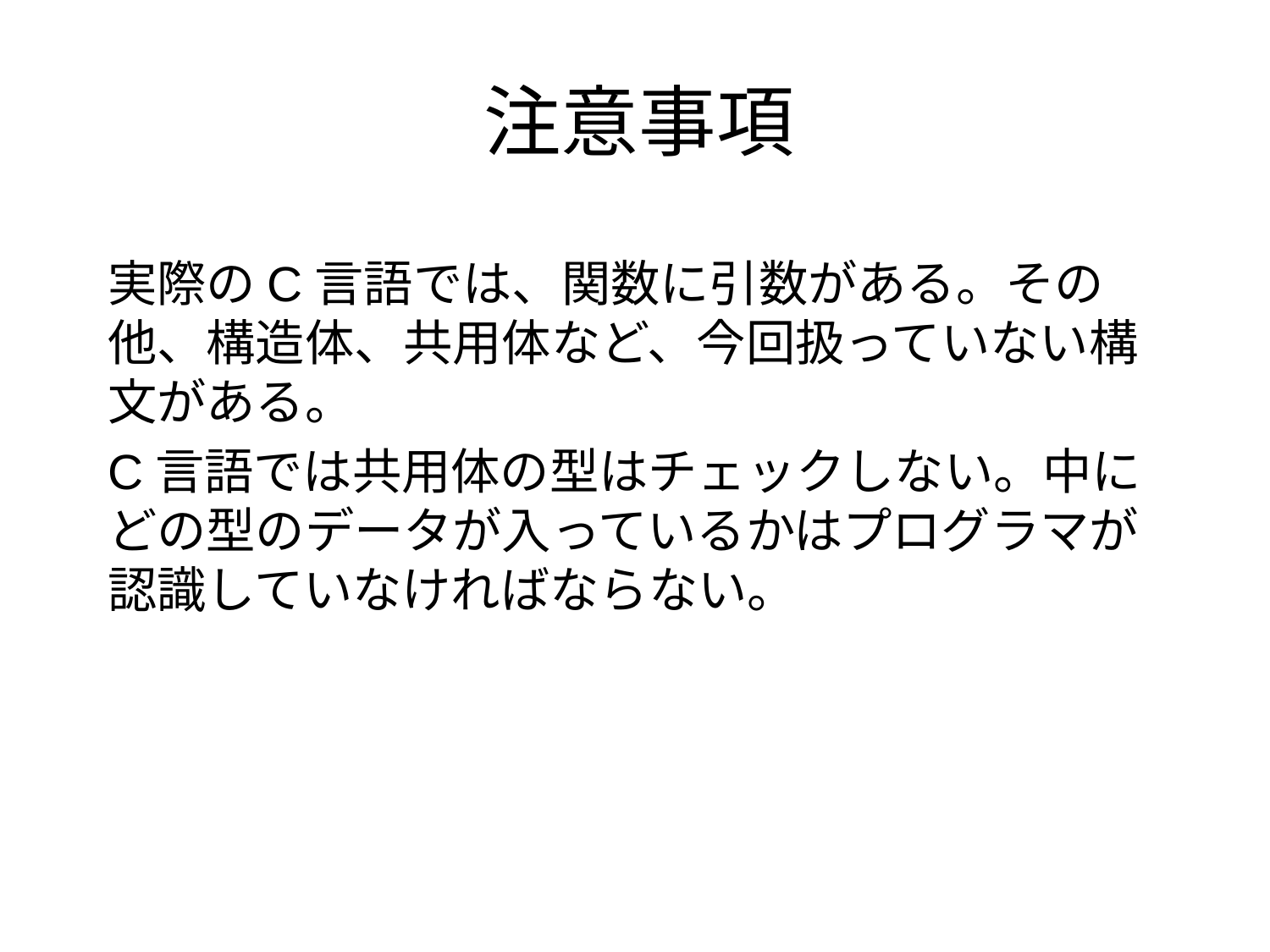

# 注意事項
実際のC言語では、関数に引数がある。その他、構造体、共用体など、今回扱っていない構文がある。
C言語では共用体の型はチェックしない。中にどの型のデータが入っているかはプログラマが認識していなければならない。